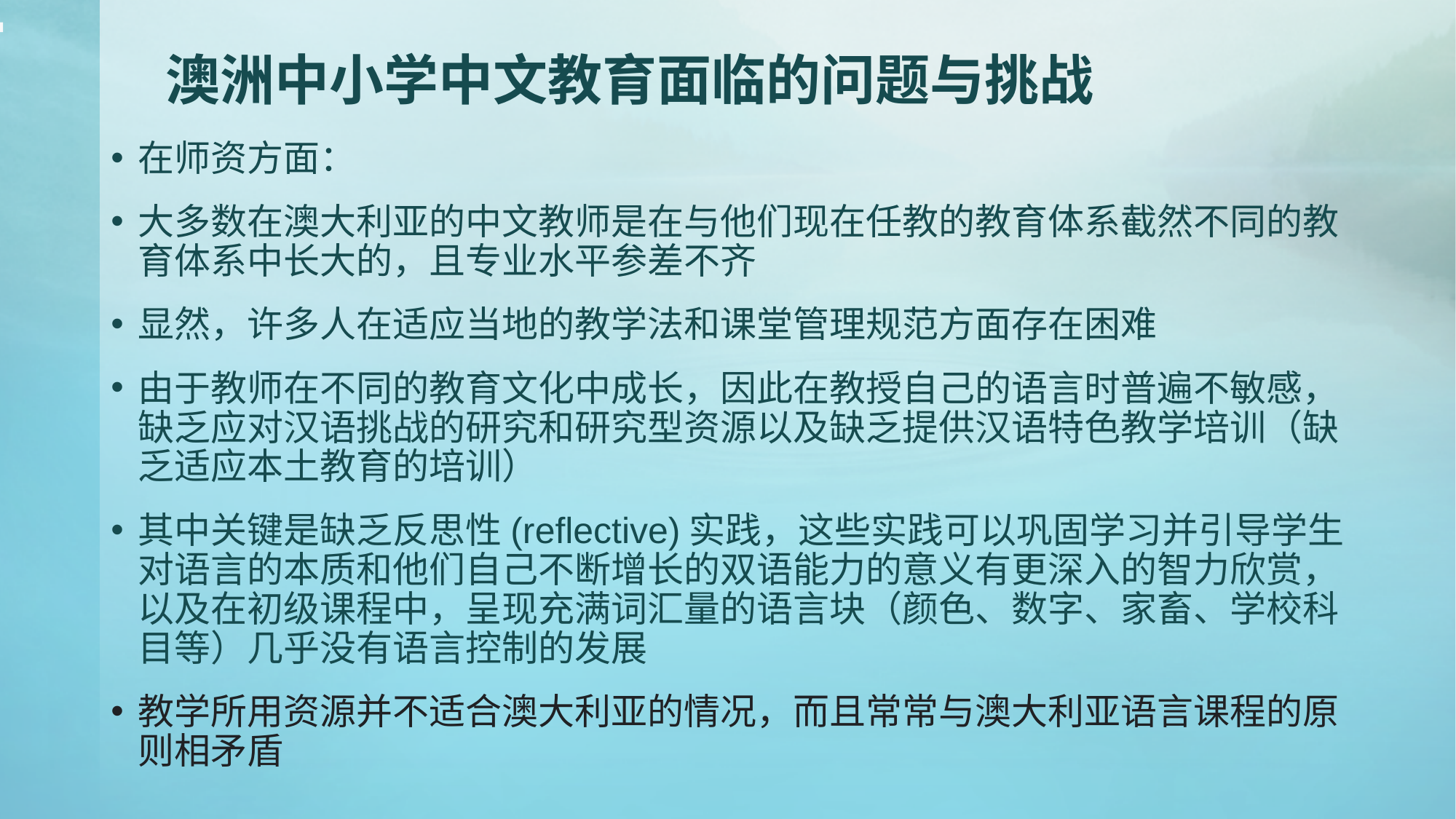

# 澳洲中小学中文教育面临的问题与挑战
在师资方面：
大多数在澳大利亚的中文教师是在与他们现在任教的教育体系截然不同的教育体系中长大的，且专业水平参差不齐
显然，许多人在适应当地的教学法和课堂管理规范方面存在困难
由于教师在不同的教育文化中成长，因此在教授自己的语言时普遍不敏感，缺乏应对汉语挑战的研究和研究型资源以及缺乏提供汉语特色教学培训（缺乏适应本土教育的培训）
其中关键是缺乏反思性(reflective)实践，这些实践可以巩固学习并引导学生对语言的本质和他们自己不断增长的双语能力的意义有更深入的智力欣赏，以及在初级课程中，呈现充满词汇量的语言块（颜色、数字、家畜、学校科目等）几乎没有语言控制的发展
教学所用资源并不适合澳大利亚的情况，而且常常与澳大利亚语言课程的原则相矛盾